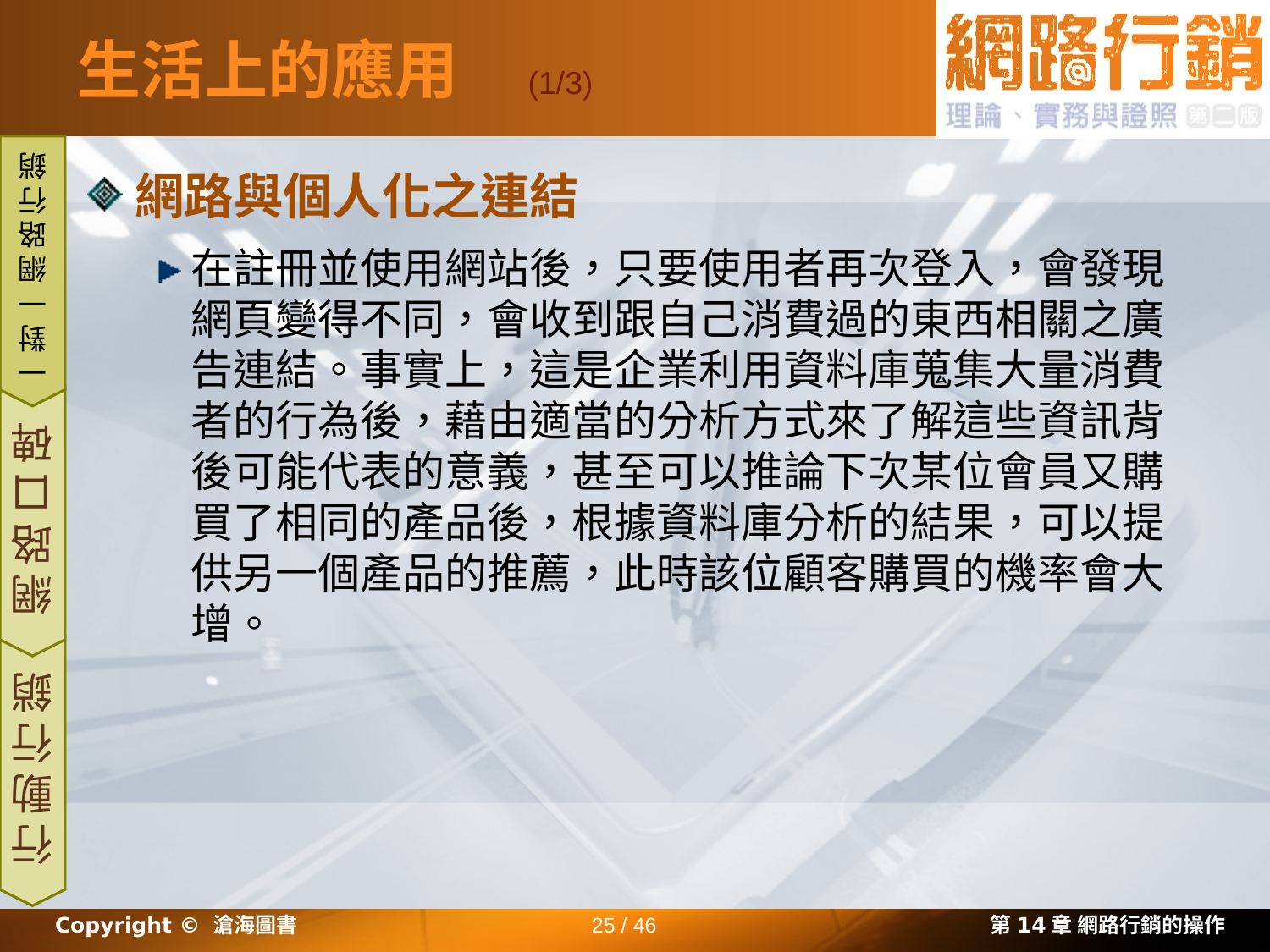

# 生活上的應用
(1/3)
網路與個人化之連結
在註冊並使用網站後，只要使用者再次登入，會發現網頁變得不同，會收到跟自己消費過的東西相關之廣告連結。事實上，這是企業利用資料庫蒐集大量消費者的行為後，藉由適當的分析方式來了解這些資訊背後可能代表的意義，甚至可以推論下次某位會員又購買了相同的產品後，根據資料庫分析的結果，可以提供另一個產品的推薦，此時該位顧客購買的機率會大增。
一對一網路行銷
網路口碑
行動行銷
Copyright © 滄海圖書
25 / 46
第14章 網路行銷的操作